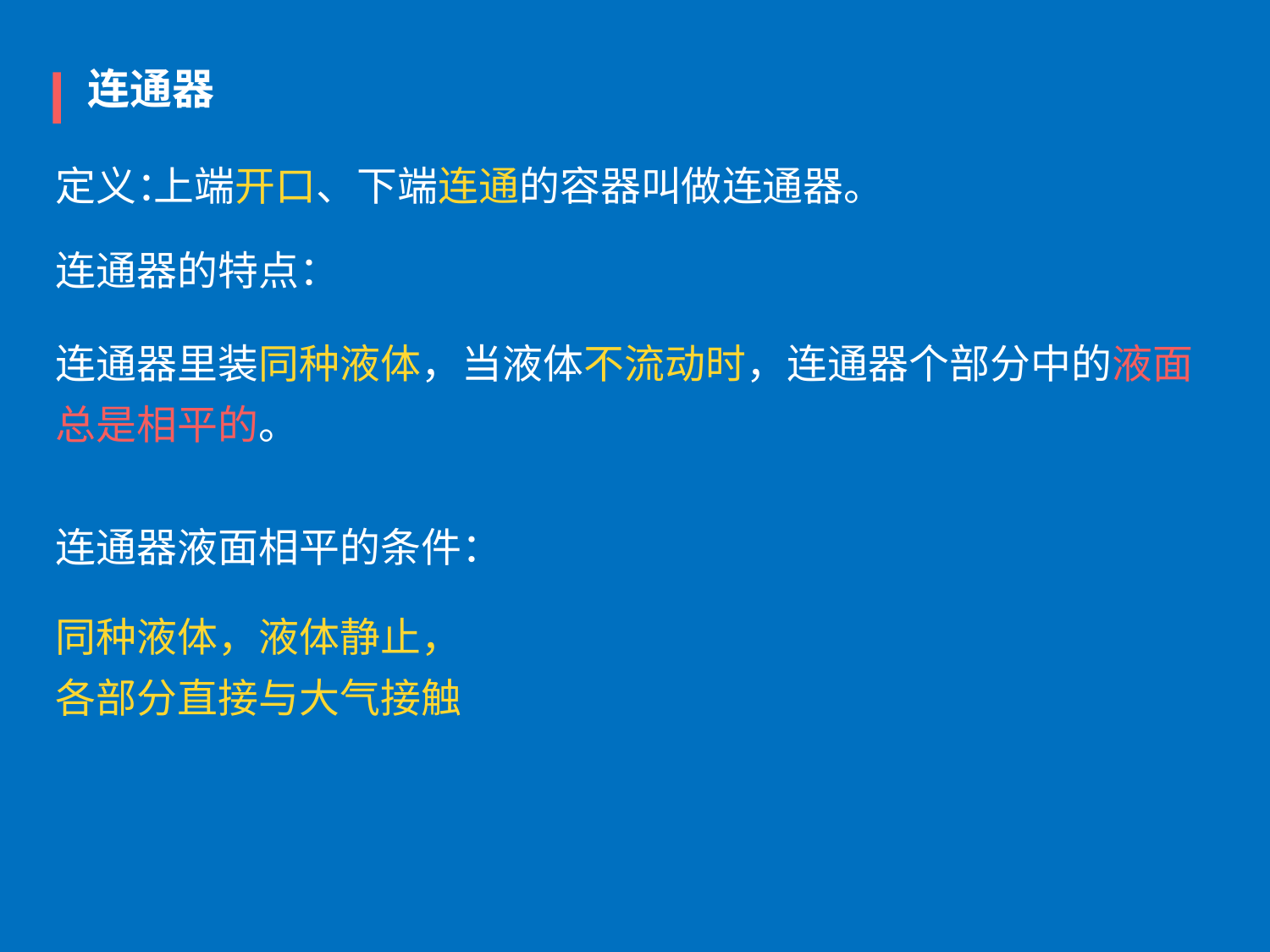

连通器

定义：
上端开口、下端连通的容器叫做连通器。
连通器的特点：
连通器里装同种液体，当液体不流动时，连通器个部分中的液面总是相平的。
连通器液面相平的条件：
同种液体，液体静止，
各部分直接与大气接触